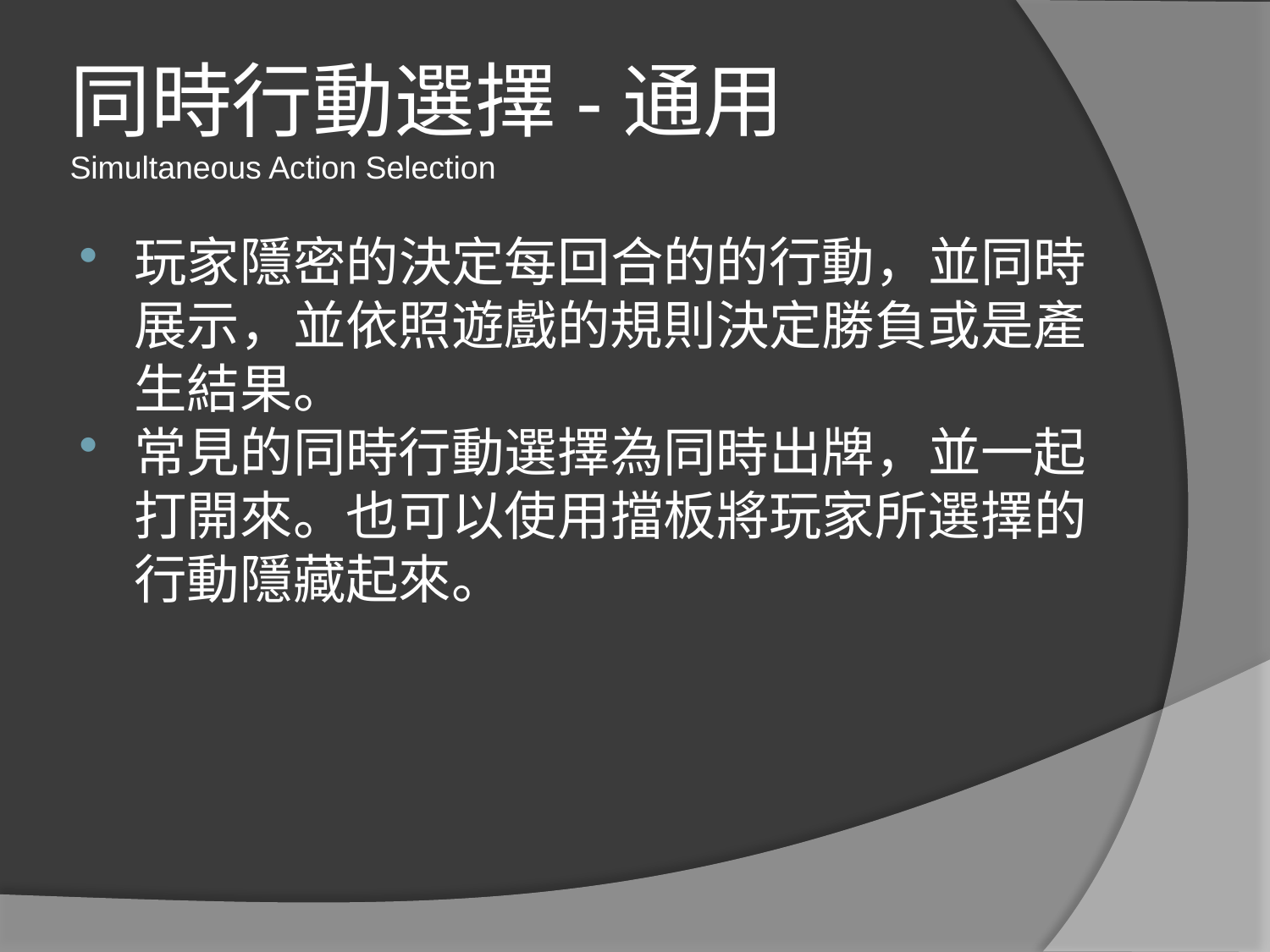

同時行動選擇-通用
Simultaneous Action Selection
玩家隱密的決定每回合的的行動，並同時展示，並依照遊戲的規則決定勝負或是產生結果。
常見的同時行動選擇為同時出牌，並一起打開來。也可以使用擋板將玩家所選擇的行動隱藏起來。